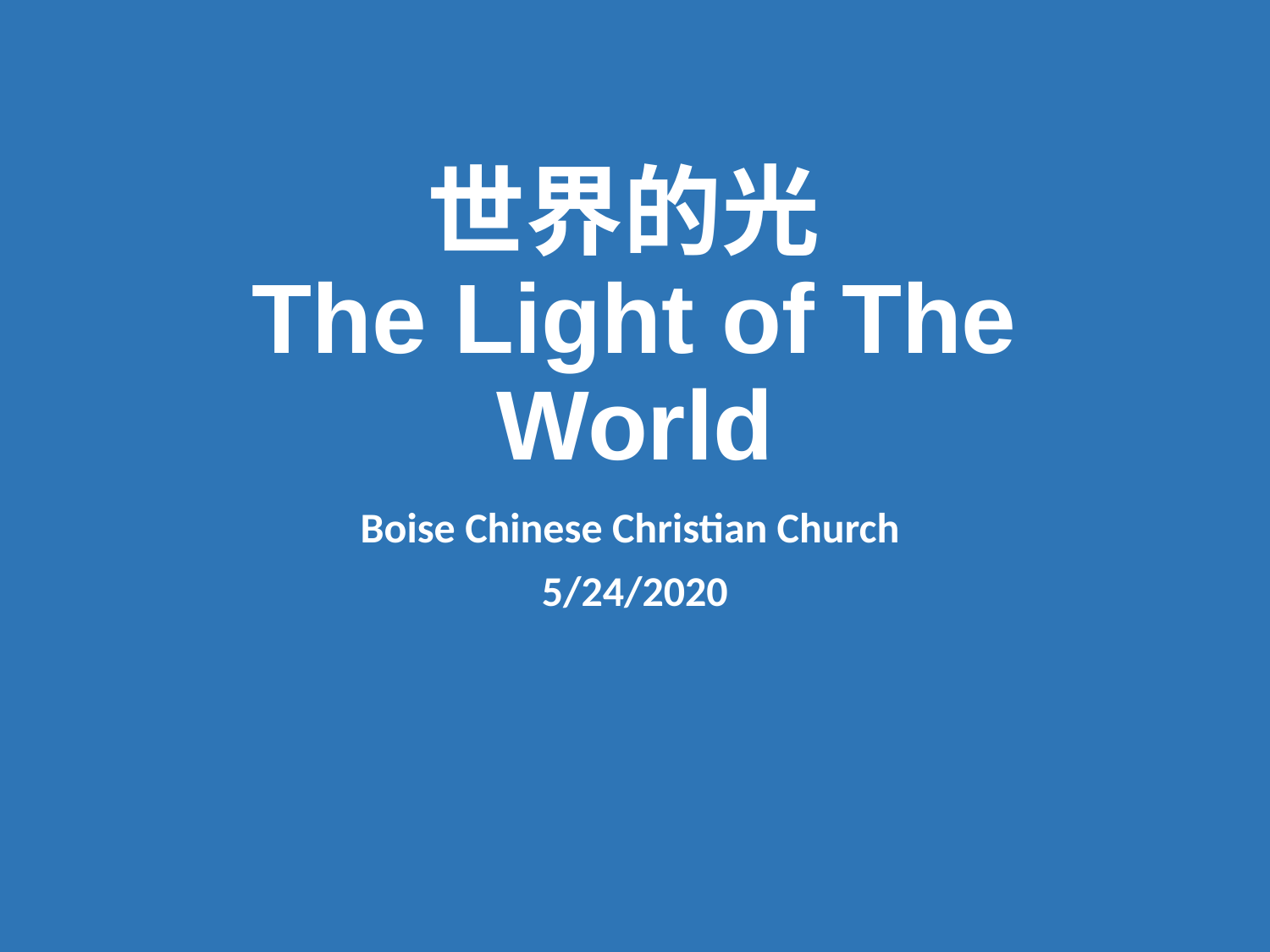

# 世界的光 The Light of The World
Boise Chinese Christian Church
5/24/2020